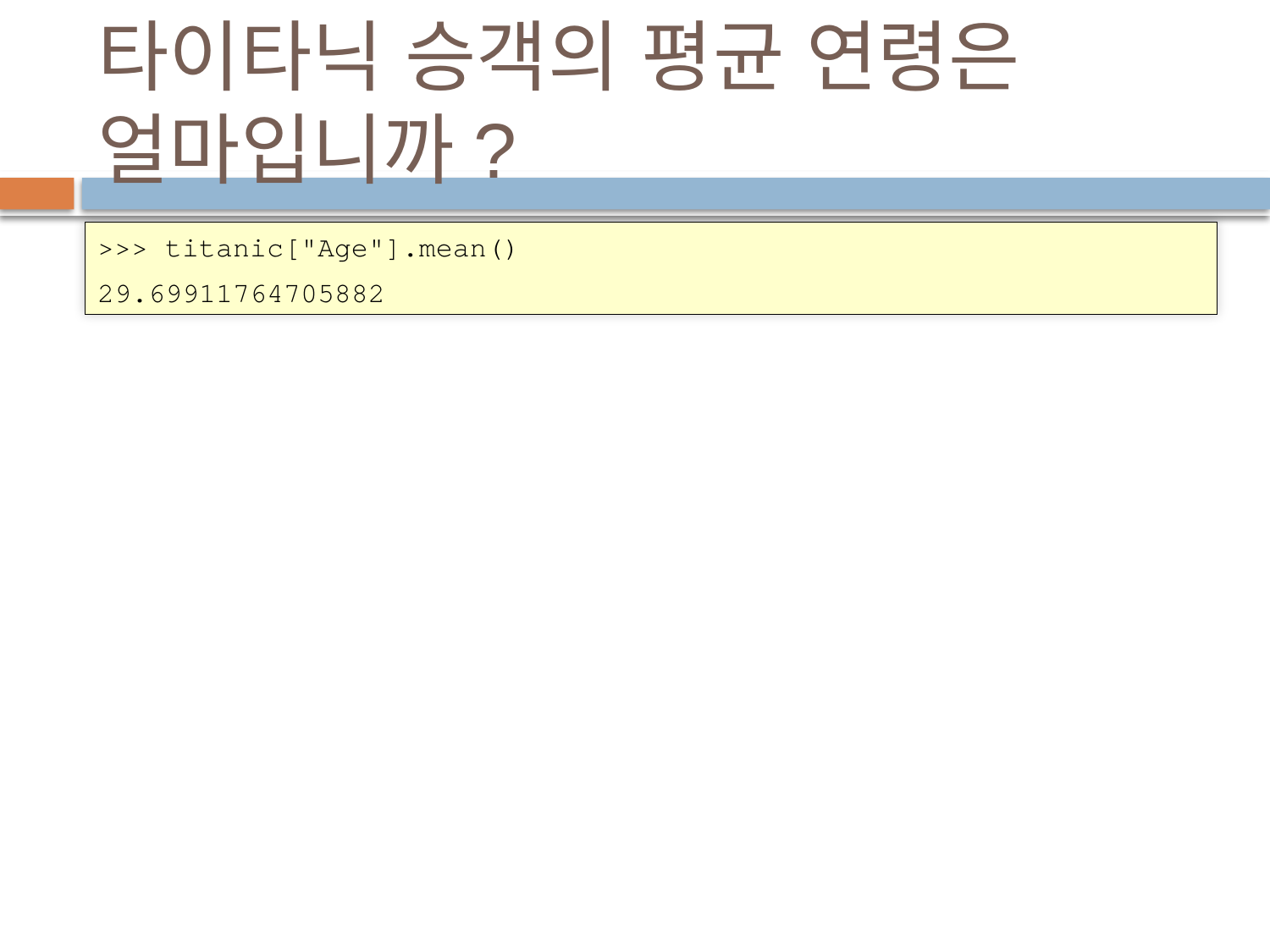

# 타이타닉 승객의 평균 연령은 얼마입니까?
>>> titanic["Age"].mean()
29.69911764705882